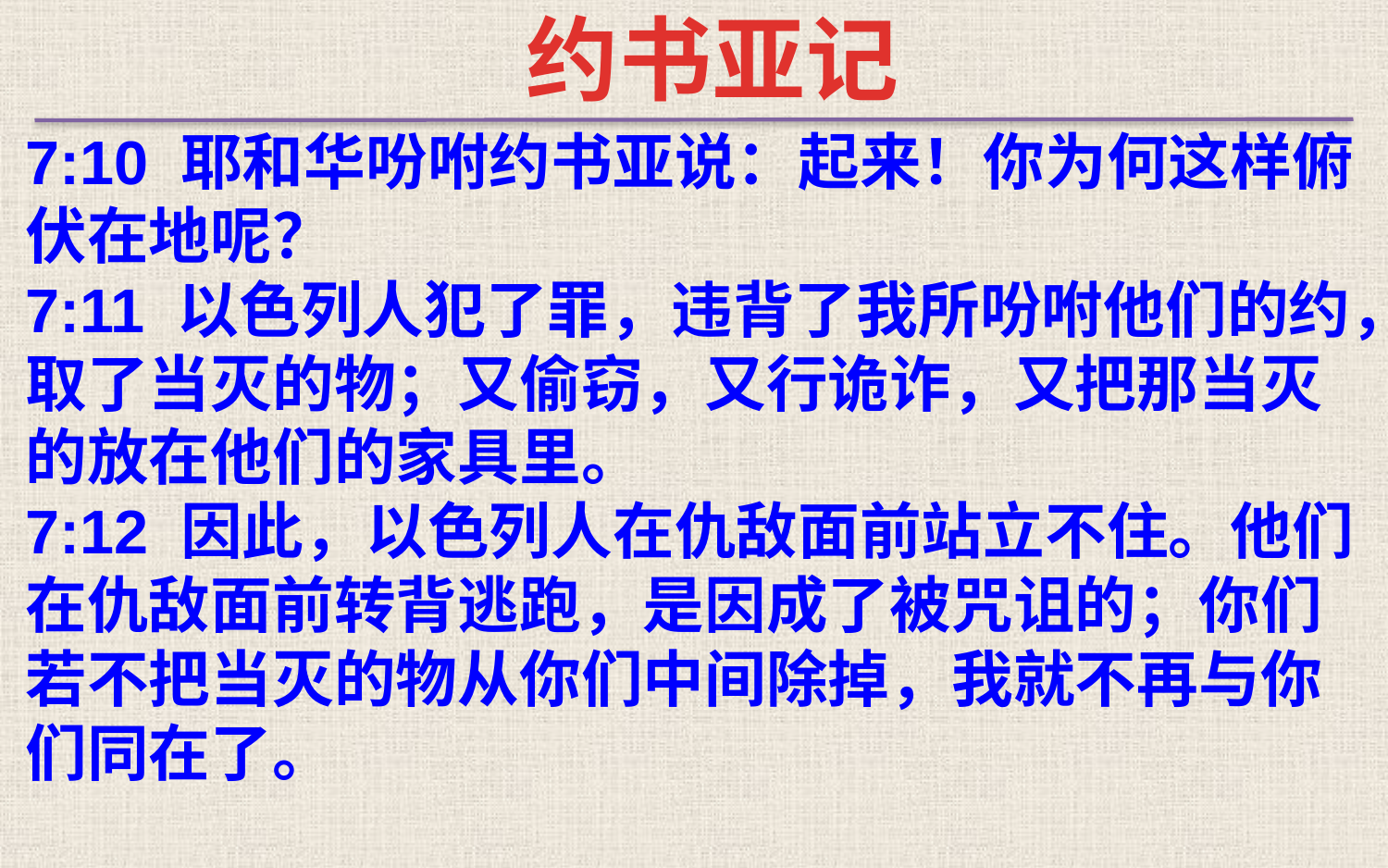

约书亚记
7:10 耶和华吩咐约书亚说：起来！你为何这样俯伏在地呢？
7:11 以色列人犯了罪，违背了我所吩咐他们的约，取了当灭的物；又偷窃，又行诡诈，又把那当灭的放在他们的家具里。
7:12 因此，以色列人在仇敌面前站立不住。他们在仇敌面前转背逃跑，是因成了被咒诅的；你们若不把当灭的物从你们中间除掉，我就不再与你们同在了。